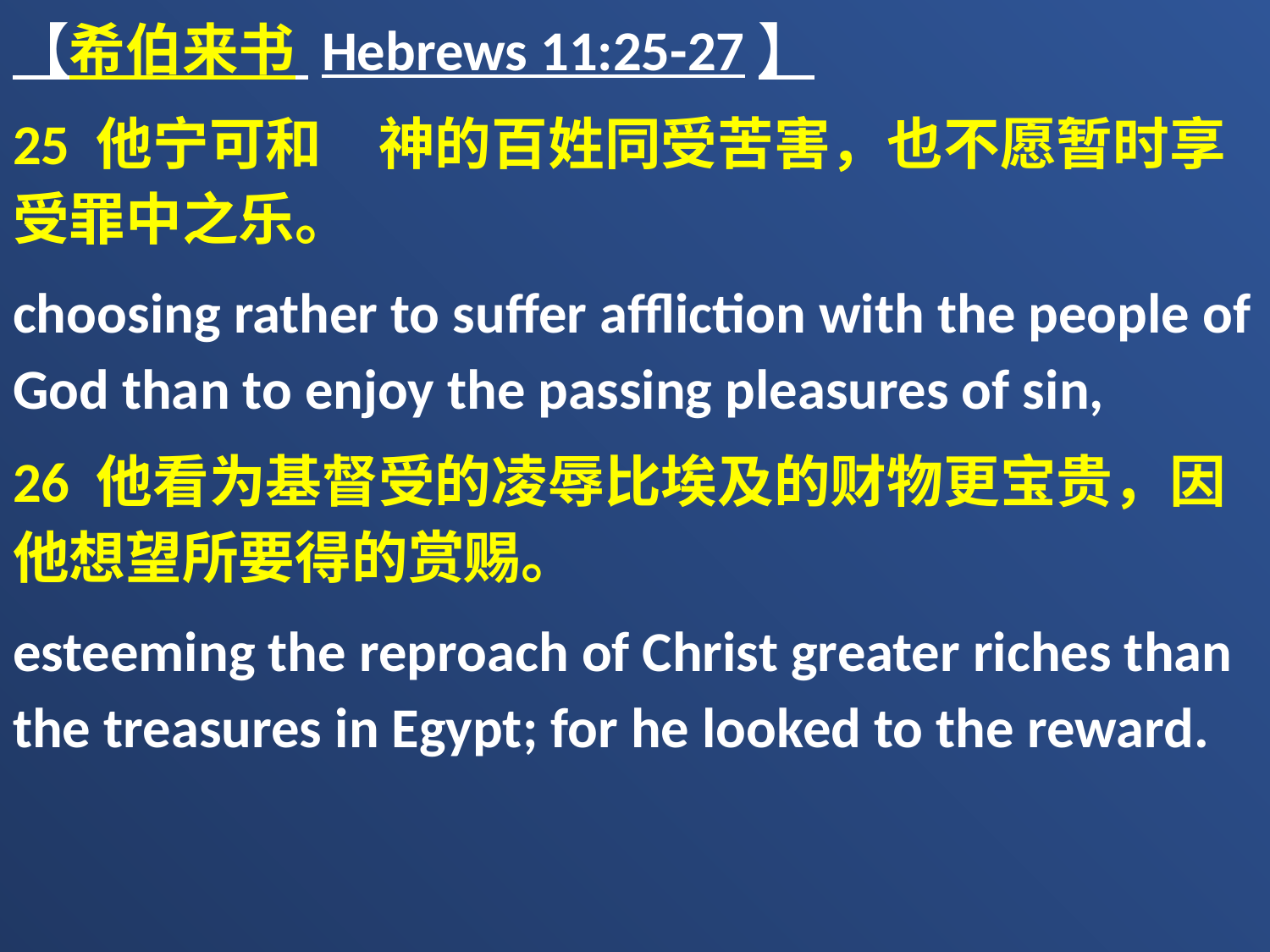

【希伯来书 Hebrews 11:25-27】
25 他宁可和　神的百姓同受苦害，也不愿暂时享受罪中之乐。
choosing rather to suffer affliction with the people of God than to enjoy the passing pleasures of sin,
26 他看为基督受的凌辱比埃及的财物更宝贵，因他想望所要得的赏赐。
esteeming the reproach of Christ greater riches than the treasures in Egypt; for he looked to the reward.